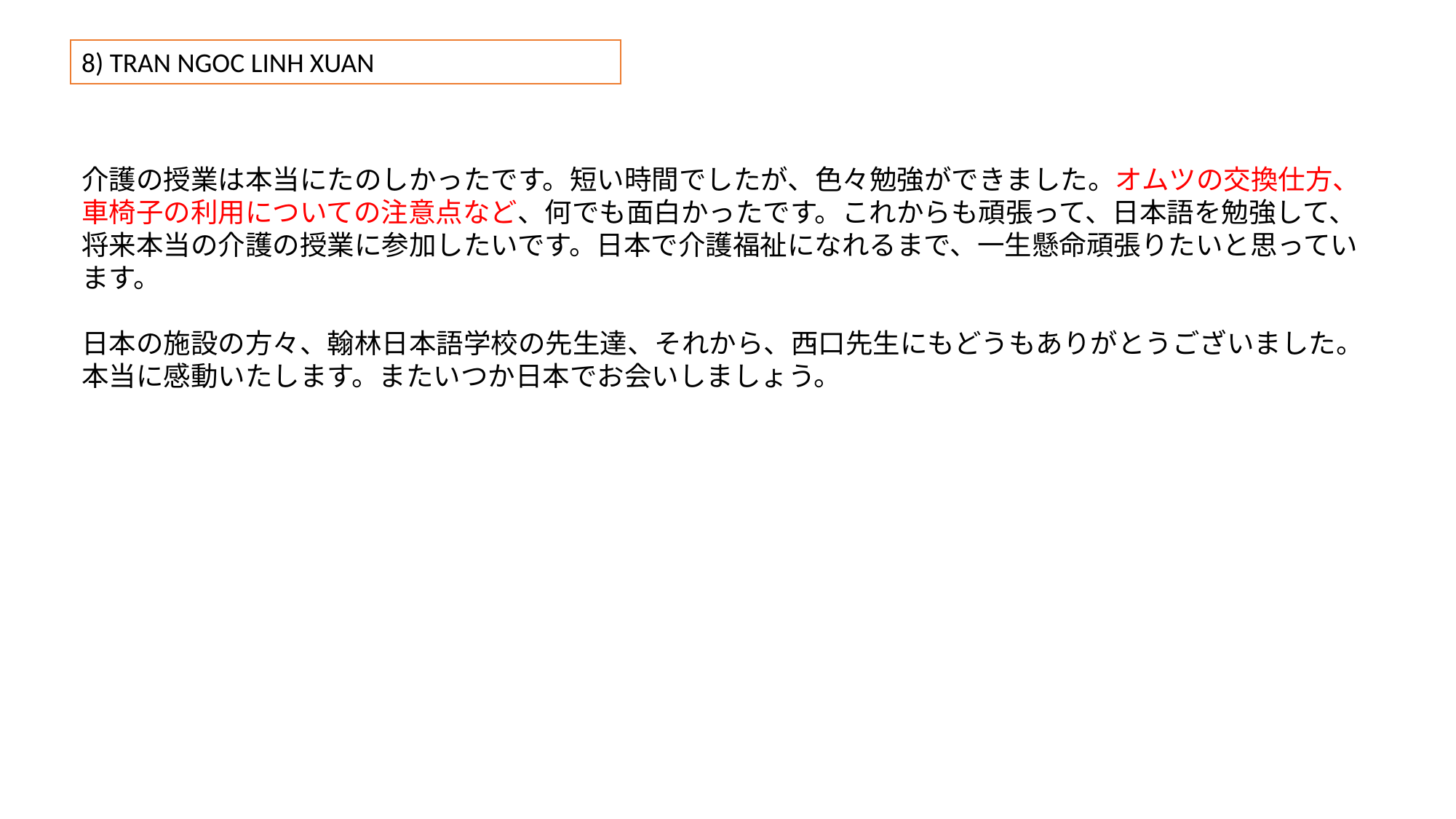

8) TRAN NGOC LINH XUAN
介護の授業は本当にたのしかったです。短い時間でしたが、色々勉強ができました。オムツの交換仕方、車椅子の利用についての注意点など、何でも面白かったです。これからも頑張って、日本語を勉強して、将来本当の介護の授業に参加したいです。日本で介護福祉になれるまで、一生懸命頑張りたいと思っています。

日本の施設の方々、翰林日本語学校の先生達、それから、西口先生にもどうもありがとうございました。
本当に感動いたします。またいつか日本でお会いしましょう。